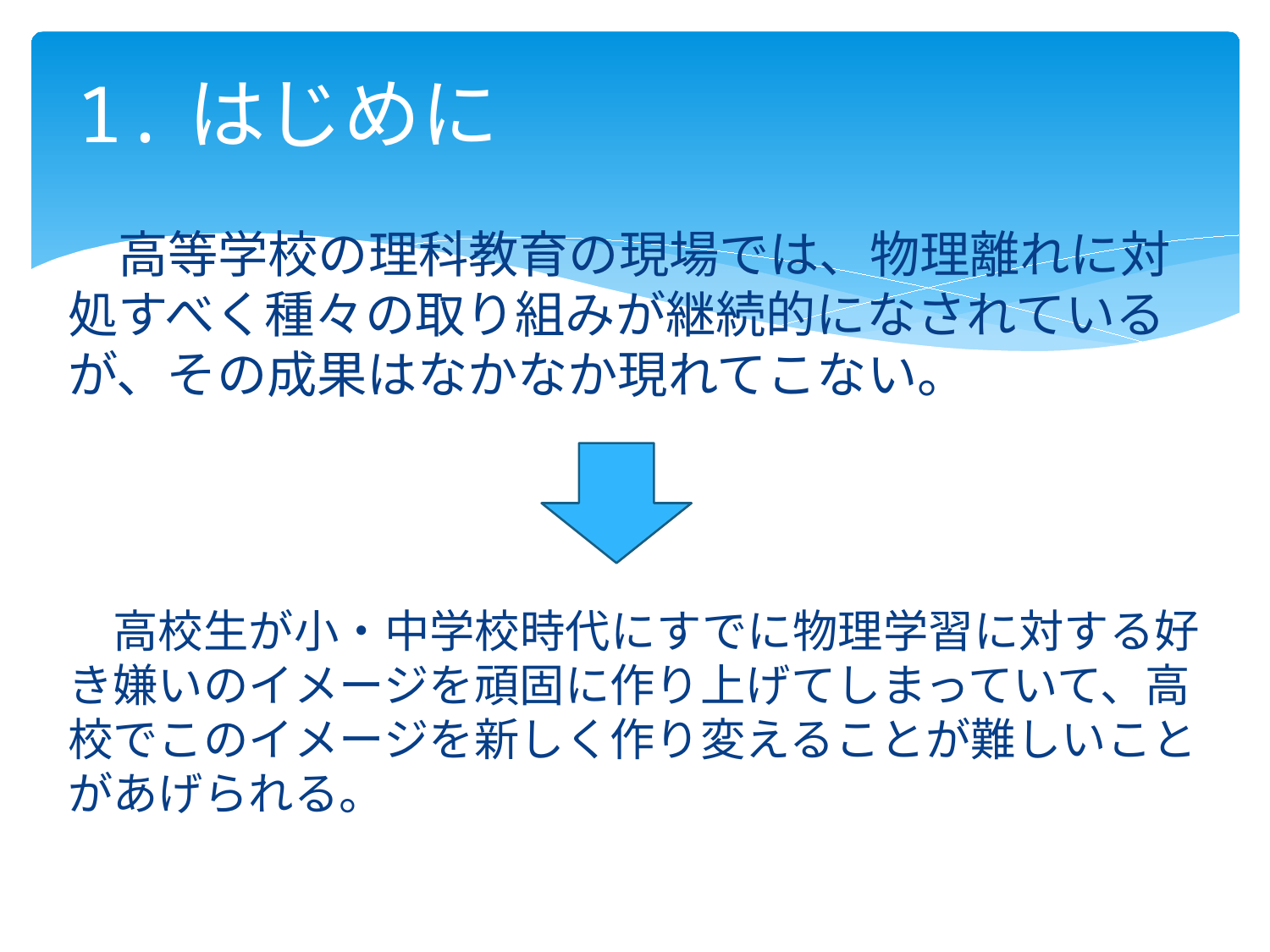

# 1.はじめに
　高等学校の理科教育の現場では、物理離れに対処すべく種々の取り組みが継続的になされているが、その成果はなかなか現れてこない。

　高校生が小・中学校時代にすでに物理学習に対する好き嫌いのイメージを頑固に作り上げてしまっていて、高校でこのイメージを新しく作り変えることが難しいことがあげられる。